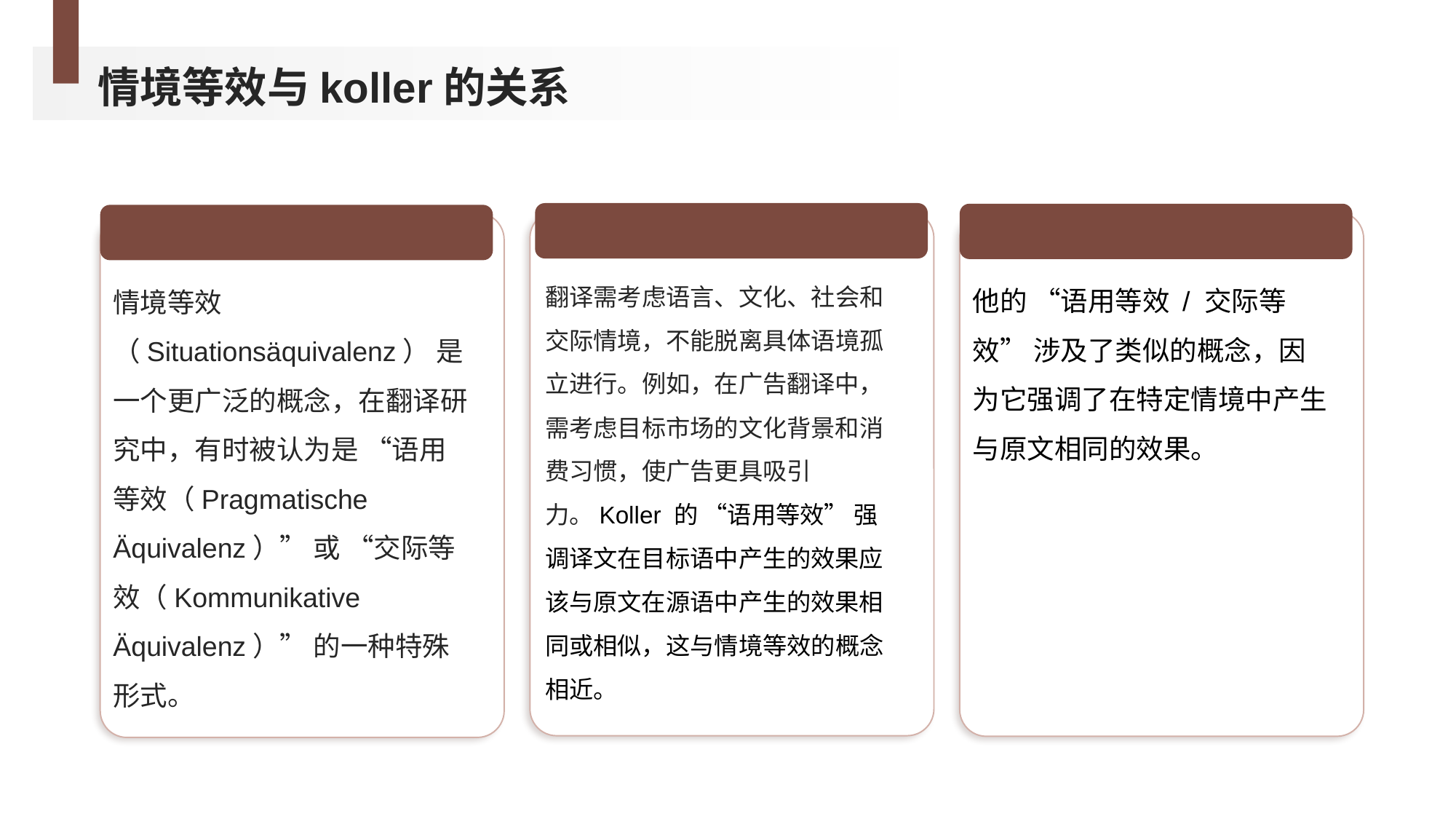

情境等效与koller的关系

翻译需考虑语言、文化、社会和交际情境，不能脱离具体语境孤立进行。例如，在广告翻译中，需考虑目标市场的文化背景和消费习惯，使广告更具吸引力。Koller 的 “语用等效” 强调译文在目标语中产生的效果应该与原文在源语中产生的效果相同或相似，这与情境等效的概念相近。
他的 “语用等效 / 交际等效” 涉及了类似的概念，因为它强调了在特定情境中产生与原文相同的效果。
情境等效（Situationsäquivalenz） 是一个更广泛的概念，在翻译研究中，有时被认为是 “语用等效（Pragmatische Äquivalenz）” 或 “交际等效（Kommunikative Äquivalenz）” 的一种特殊形式。